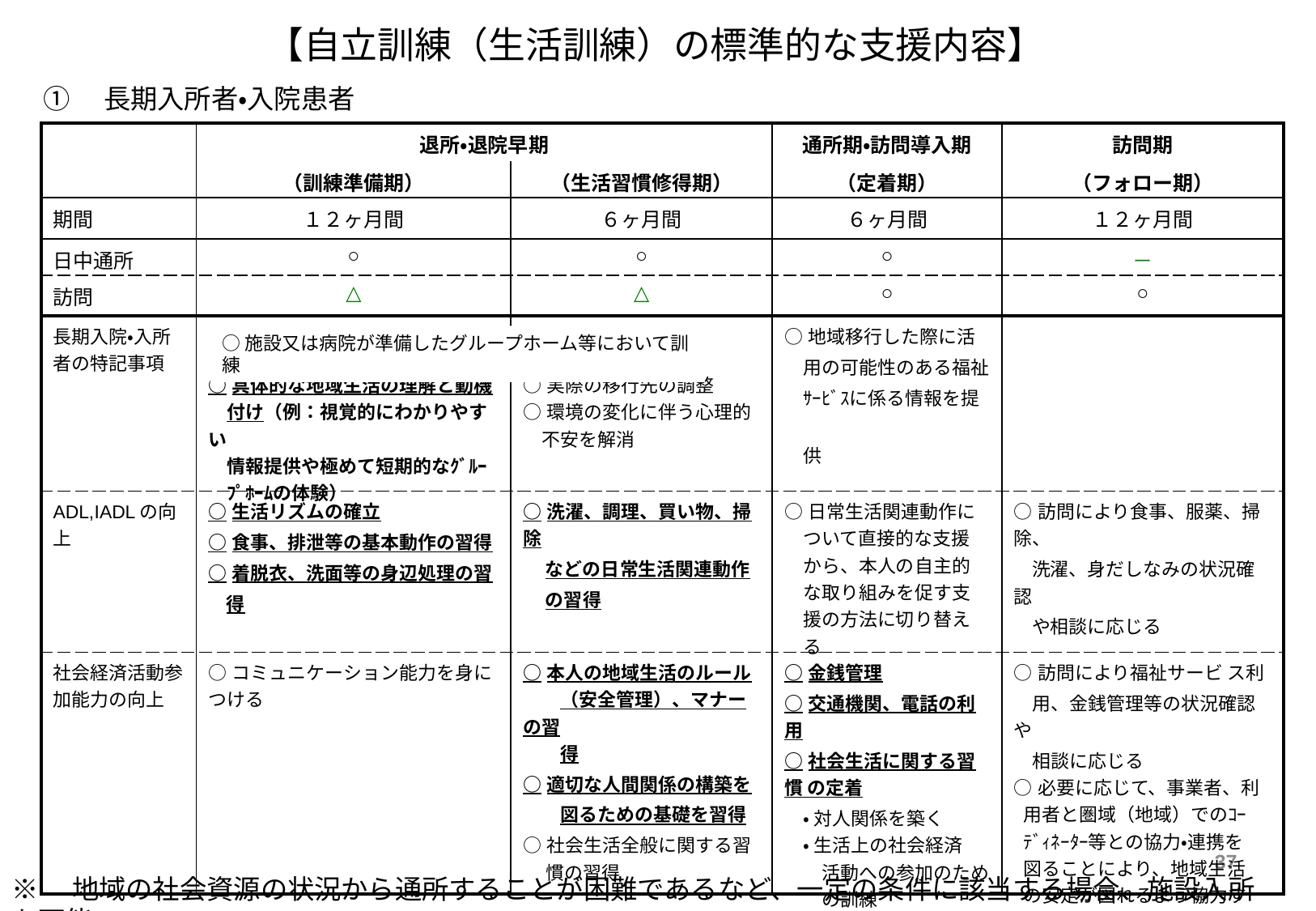

# 【自立訓練（生活訓練）の標準的な支援内容】
①　長期入所者・入院患者
|  | 退所・退院早期 |  | 通所期・訪問導入期 | 訪問期 |
| --- | --- | --- | --- | --- |
|  | （訓練準備期） | （生活習慣修得期） | （定着期） | （フォロー期） |
| 期間 | １２ヶ月間 | ６ヶ月間 | ６ヶ月間 | １２ヶ月間 |
| 日中通所 | ○ | ○ | ○ | － |
| 訪問 | △ | △ | ○ | ○ |
| 長期入院・入所者の特記事項 | ○具体的な地域生活の理解と動機 　付け（例：視覚的にわかりやすい 　情報提供や極めて短期的なｸﾞﾙｰ 　ﾌﾟﾎｰﾑの体験） | ○実際の移行先の調整 ○環境の変化に伴う心理的 　不安を解消 | ○地域移行した際に活 　用の可能性のある福祉 　ｻｰﾋﾞｽに係る情報を提　 　供 |  |
| ADL,IADLの向上 | ○生活リズムの確立 ○食事、排泄等の基本動作の習得 ○着脱衣、洗面等の身辺処理の習 得 | ○洗濯、調理、買い物、掃除 などの日常生活関連動作 の習得 | ○日常生活関連動作に 　ついて直接的な支援 　から、本人の自主的 　な取り組みを促す支 　援の方法に切り替え 　る | ○訪問により食事、服薬、掃除、 洗濯、身だしなみの状況確認 や相談に応じる |
| 社会経済活動参加能力の向上 | ○コミュニケーション能力を身につける | ○本人の地域生活のルール 　　（安全管理）、マナーの習 　　得 ○適切な人間関係の構築を 　　図るための基礎を習得 ○社会生活全般に関する習 　 慣の習得 | ○金銭管理 ○交通機関、電話の利用 ○社会生活に関する習慣 の定着 　・ 対人関係を築く 　・ 生活上の社会経済 　　活動への参加のため 　　の訓練 | ○訪問により福祉サービ ス利 　用、金銭管理等の状況確認や 　相談に応じる ○必要に応じて、事業者、利 用者と圏域（地域）でのｺｰ ﾃﾞｨﾈｰﾀｰ等との協力・連携を 図ることにより、地域生活 の安定が図れるよう協力す る |
○施設又は病院が準備したグループホーム等において訓練
37
※　地域の社会資源の状況から通所することが困難であるなど、一定の条件に該当する場合、施設入所も可能。